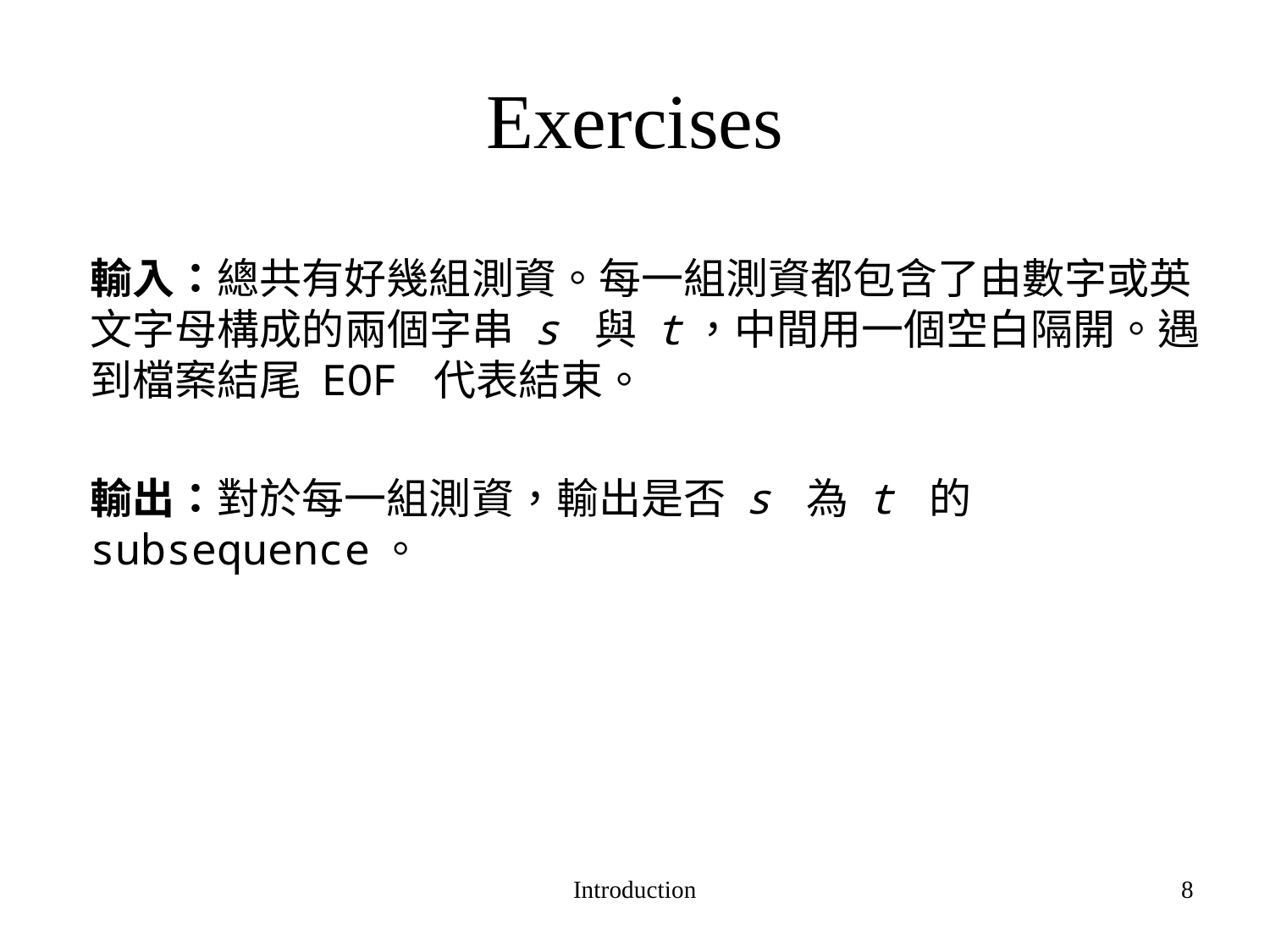

# Exercises

	輸入：總共有好幾組測資。每一組測資都包含了由數字或英文字母構成的兩個字串 s 與 t，中間用一個空白隔開。遇到檔案結尾 EOF 代表結束。

	輸出：對於每一組測資，輸出是否 s 為 t 的subsequence。
Introduction
8